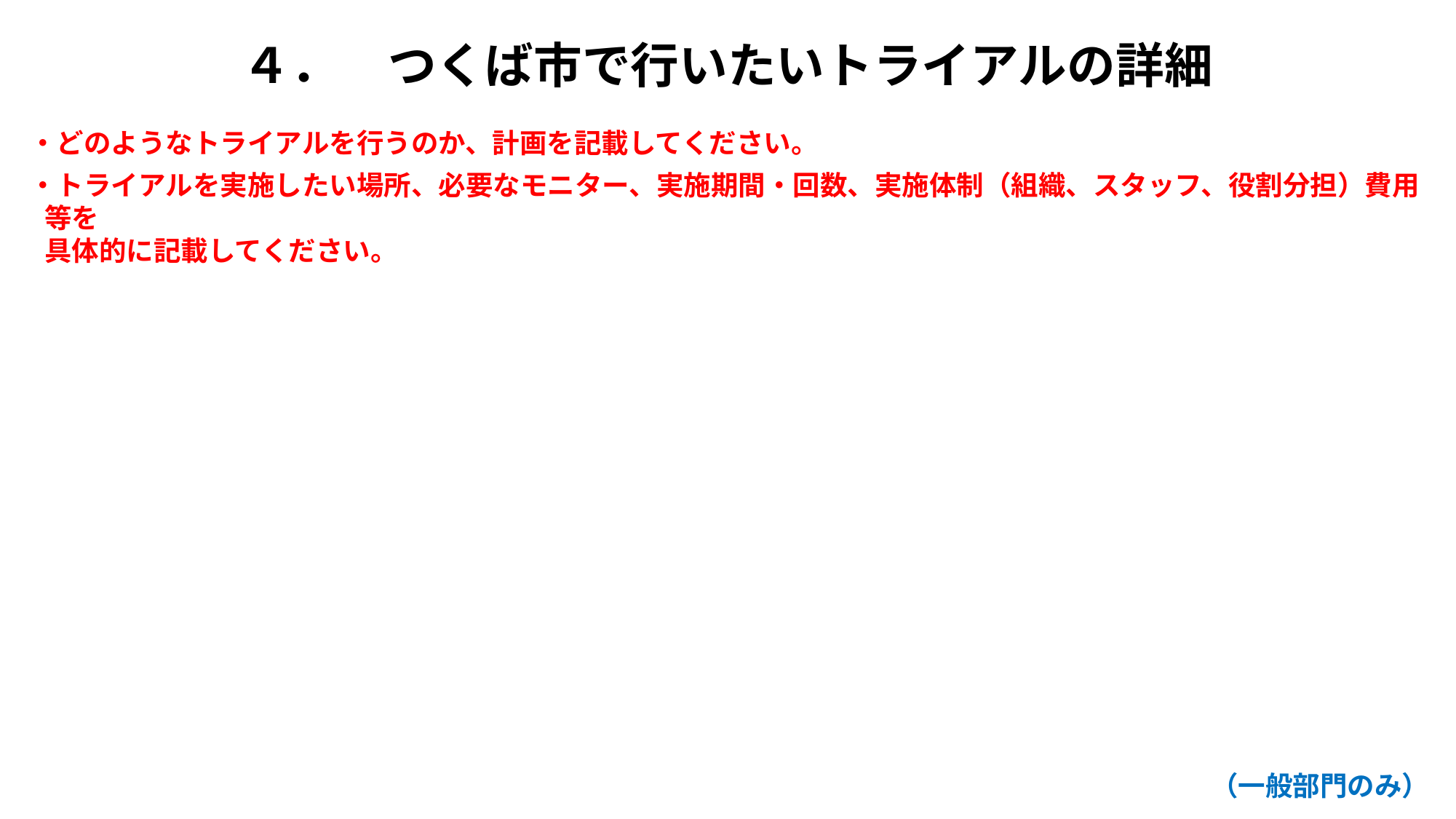

４．　つくば市で行いたいトライアルの詳細
・どのようなトライアルを行うのか、計画を記載してください。
・トライアルを実施したい場所、必要なモニター、実施期間・回数、実施体制（組織、スタッフ、役割分担）費用等を
具体的に記載してください。
（一般部門のみ）